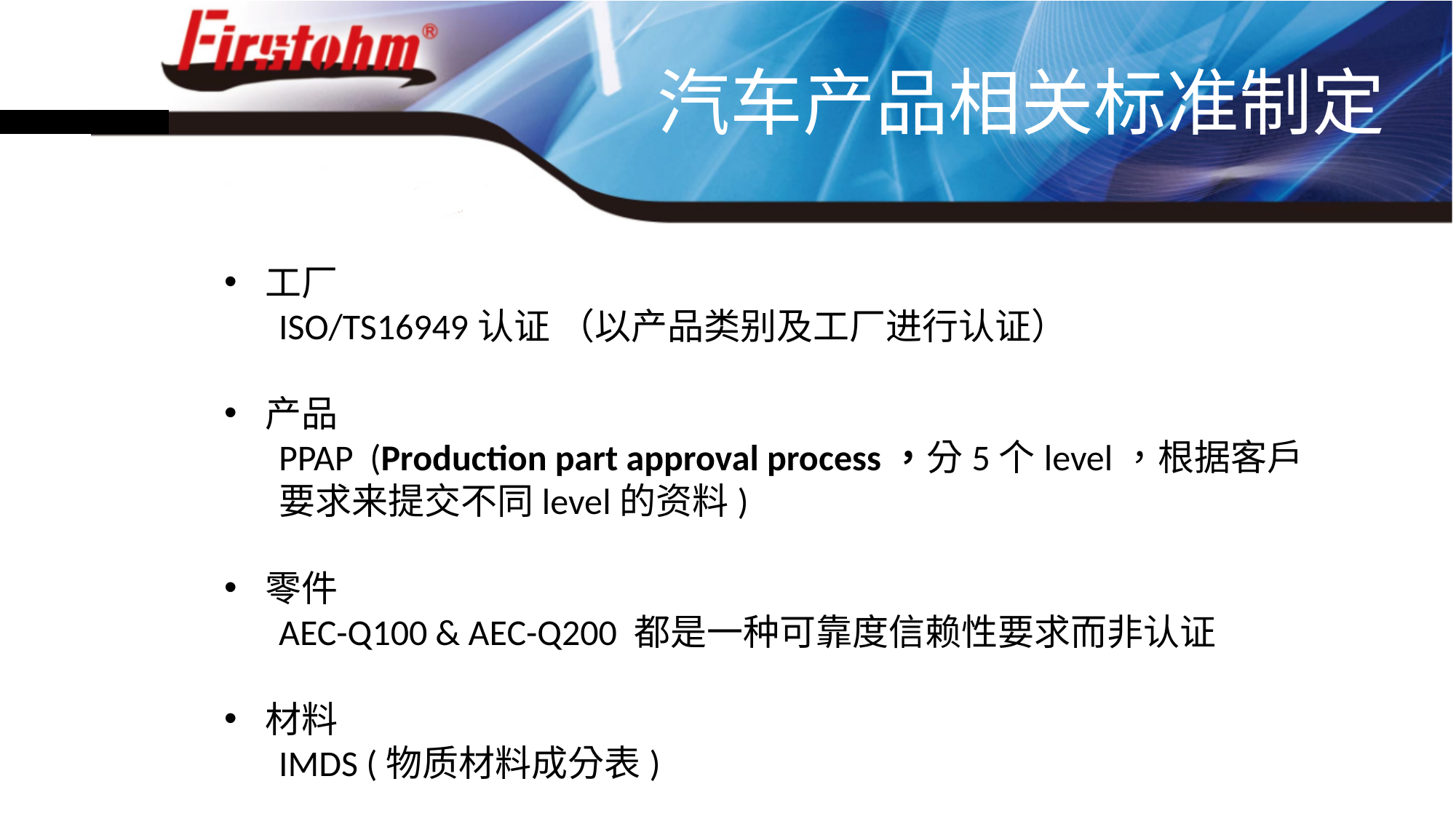

汽车产品相关标准制定
工厂
ISO/TS16949认证 （以产品类别及工厂进行认证）

产品
PPAP  (Production part approval process，分5个level，根据客户要求来提交不同level的资料)

零件
AEC-Q100 & AEC-Q200 都是一种可靠度信赖性要求而非认证

材料
IMDS (物质材料成分表)